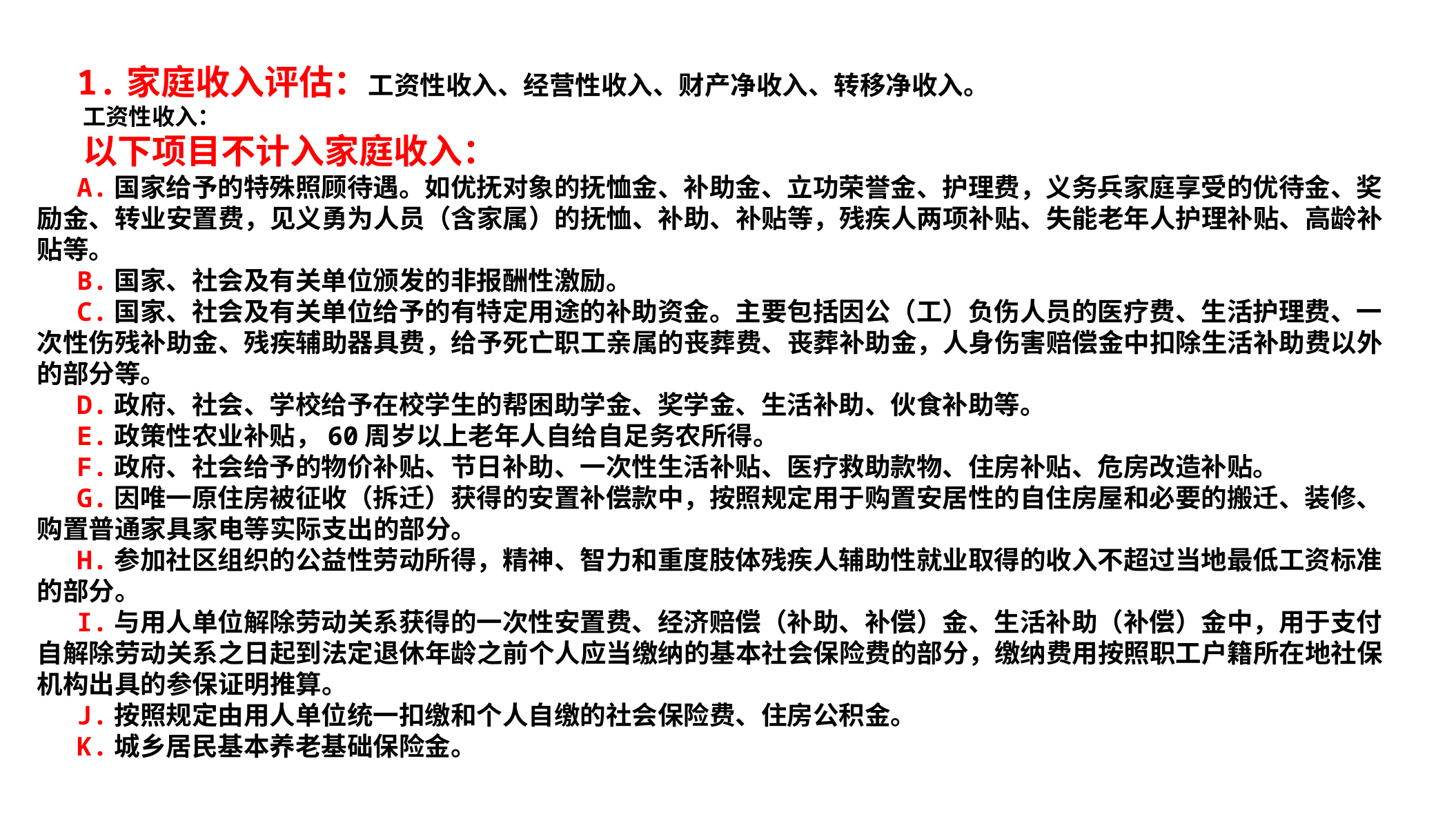

1.家庭收入评估：工资性收入、经营性收入、财产净收入、转移净收入。
工资性收入：
以下项目不计入家庭收入：
A.国家给予的特殊照顾待遇。如优抚对象的抚恤金、补助金、立功荣誉金、护理费，义务兵家庭享受的优待金、奖励金、转业安置费，见义勇为人员（含家属）的抚恤、补助、补贴等，残疾人两项补贴、失能老年人护理补贴、高龄补贴等。
B.国家、社会及有关单位颁发的非报酬性激励。
C.国家、社会及有关单位给予的有特定用途的补助资金。主要包括因公（工）负伤人员的医疗费、生活护理费、一次性伤残补助金、残疾辅助器具费，给予死亡职工亲属的丧葬费、丧葬补助金，人身伤害赔偿金中扣除生活补助费以外的部分等。
D.政府、社会、学校给予在校学生的帮困助学金、奖学金、生活补助、伙食补助等。
E.政策性农业补贴，60周岁以上老年人自给自足务农所得。
F.政府、社会给予的物价补贴、节日补助、一次性生活补贴、医疗救助款物、住房补贴、危房改造补贴。
G.因唯一原住房被征收（拆迁）获得的安置补偿款中，按照规定用于购置安居性的自住房屋和必要的搬迁、装修、购置普通家具家电等实际支出的部分。
H.参加社区组织的公益性劳动所得，精神、智力和重度肢体残疾人辅助性就业取得的收入不超过当地最低工资标准的部分。
I.与用人单位解除劳动关系获得的一次性安置费、经济赔偿（补助、补偿）金、生活补助（补偿）金中，用于支付自解除劳动关系之日起到法定退休年龄之前个人应当缴纳的基本社会保险费的部分，缴纳费用按照职工户籍所在地社保机构出具的参保证明推算。
J.按照规定由用人单位统一扣缴和个人自缴的社会保险费、住房公积金。
K.城乡居民基本养老基础保险金。